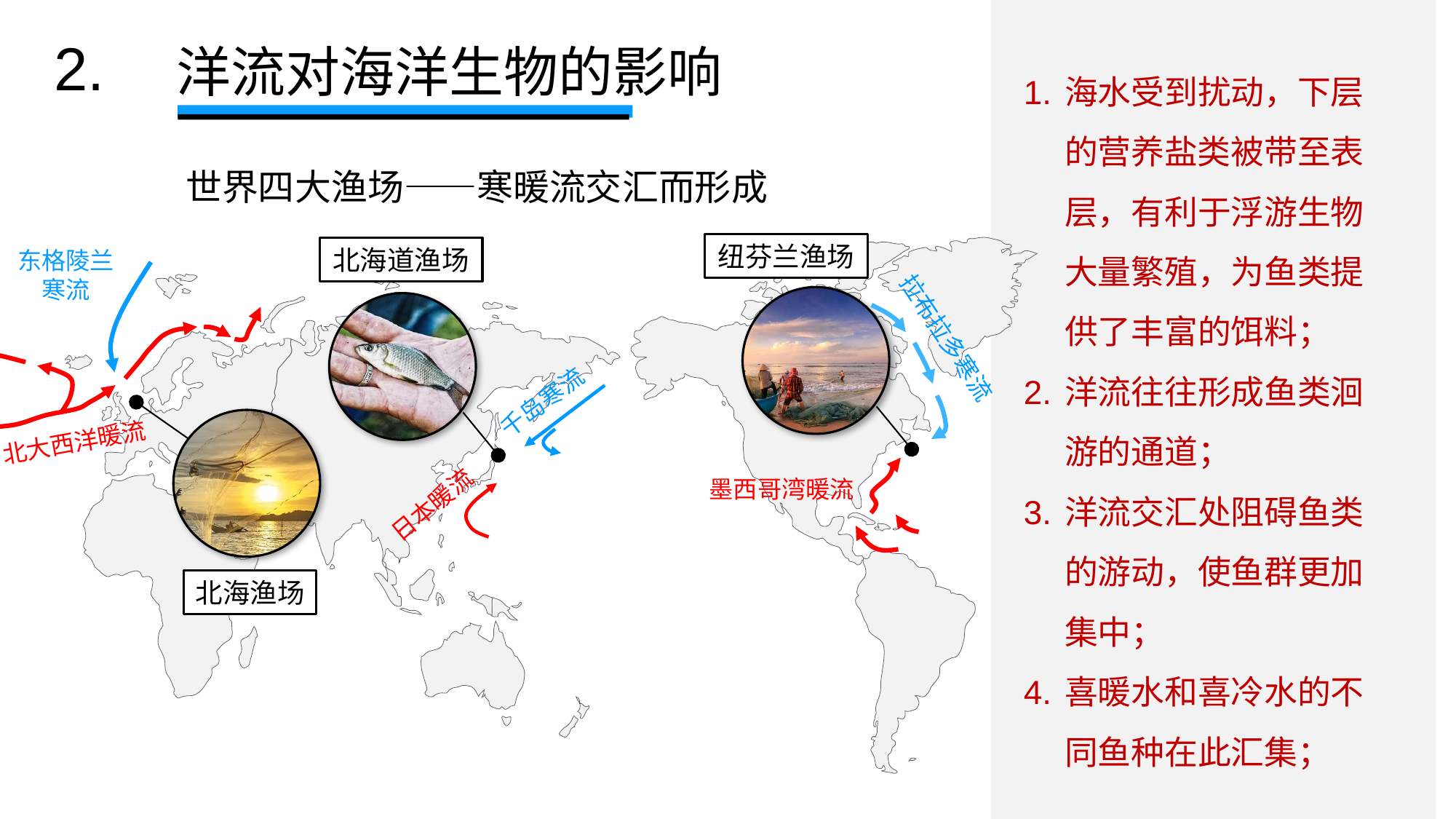

2.
洋流对海洋生物的影响

海水受到扰动，下层的营养盐类被带至表层，有利于浮游生物大量繁殖，为鱼类提供了丰富的饵料；
洋流往往形成鱼类洄游的通道；
洋流交汇处阻碍鱼类的游动，使鱼群更加集中；
喜暖水和喜冷水的不同鱼种在此汇集；
世界四大渔场——寒暖流交汇而形成
纽芬兰渔场

北海道渔场
东格陵兰寒流

拉布拉多寒流
千岛寒流

北大西洋暖流

墨西哥湾暖流
日本暖流

北海渔场